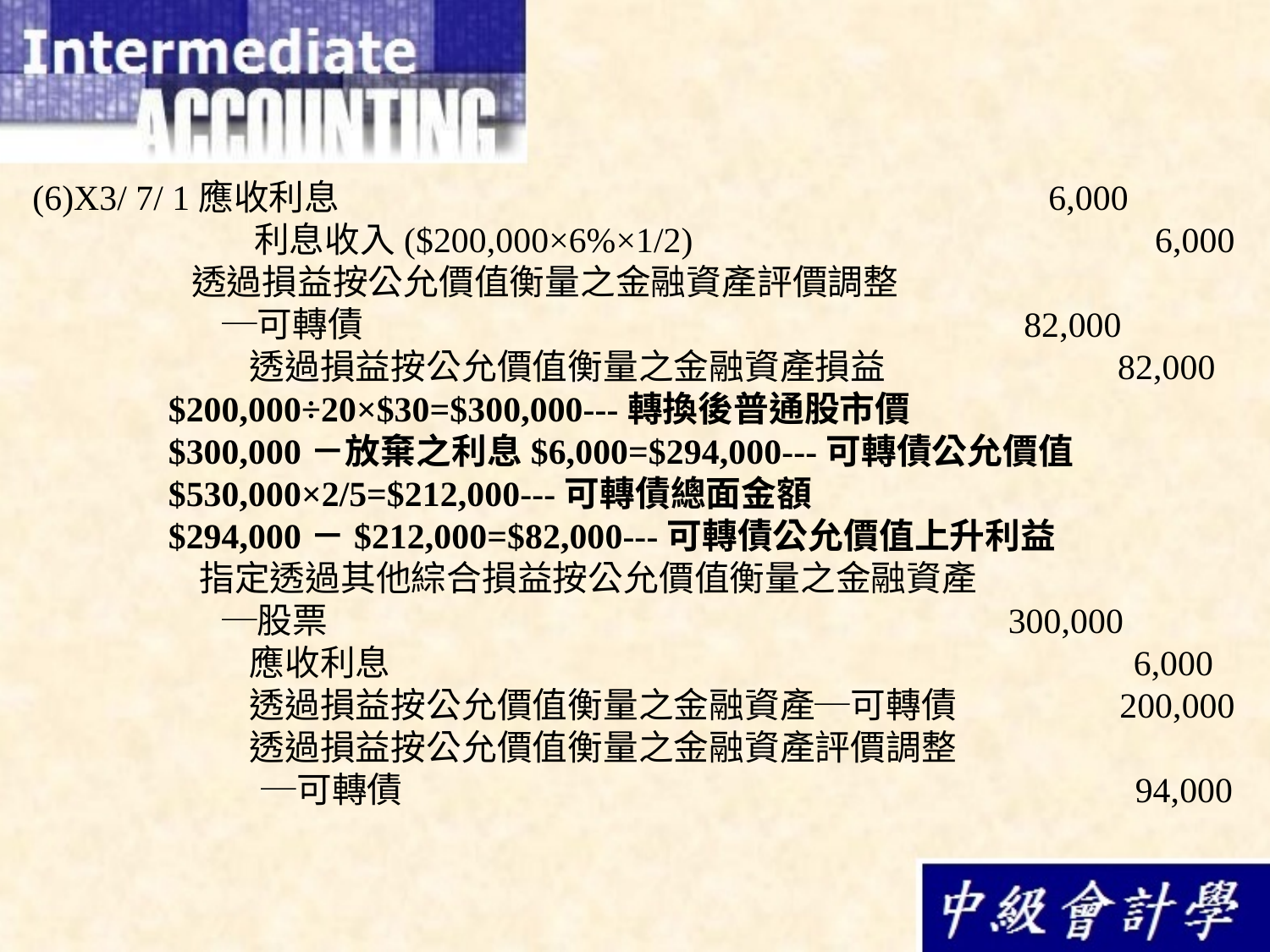

(6)X3/ 7/ 1應收利息						6,000
	           利息收入($200,000×6%×1/2)			            6,000
	   透過損益按公允價值衡量之金融資產評價調整
	        ─可轉債					            82,000
	　       透過損益按公允價值衡量之金融資產損益	                        82,000
	 $200,000÷20×$30=$300,000---轉換後普通股市價
	 $300,000－放棄之利息$6,000=$294,000---可轉債公允價值
	 $530,000×2/5=$212,000---可轉債總面金額
	 $294,000－$212,000=$82,000---可轉債公允價值上升利益
	    指定透過其他綜合損益按公允價值衡量之金融資產
	        ─股票					          300,000
	　       應收利息					                          6,000
	　       透過損益按公允價值衡量之金融資產─可轉債      	        200,000
	　       透過損益按公允價值衡量之金融資產評價調整
	             ─可轉債						          94,000